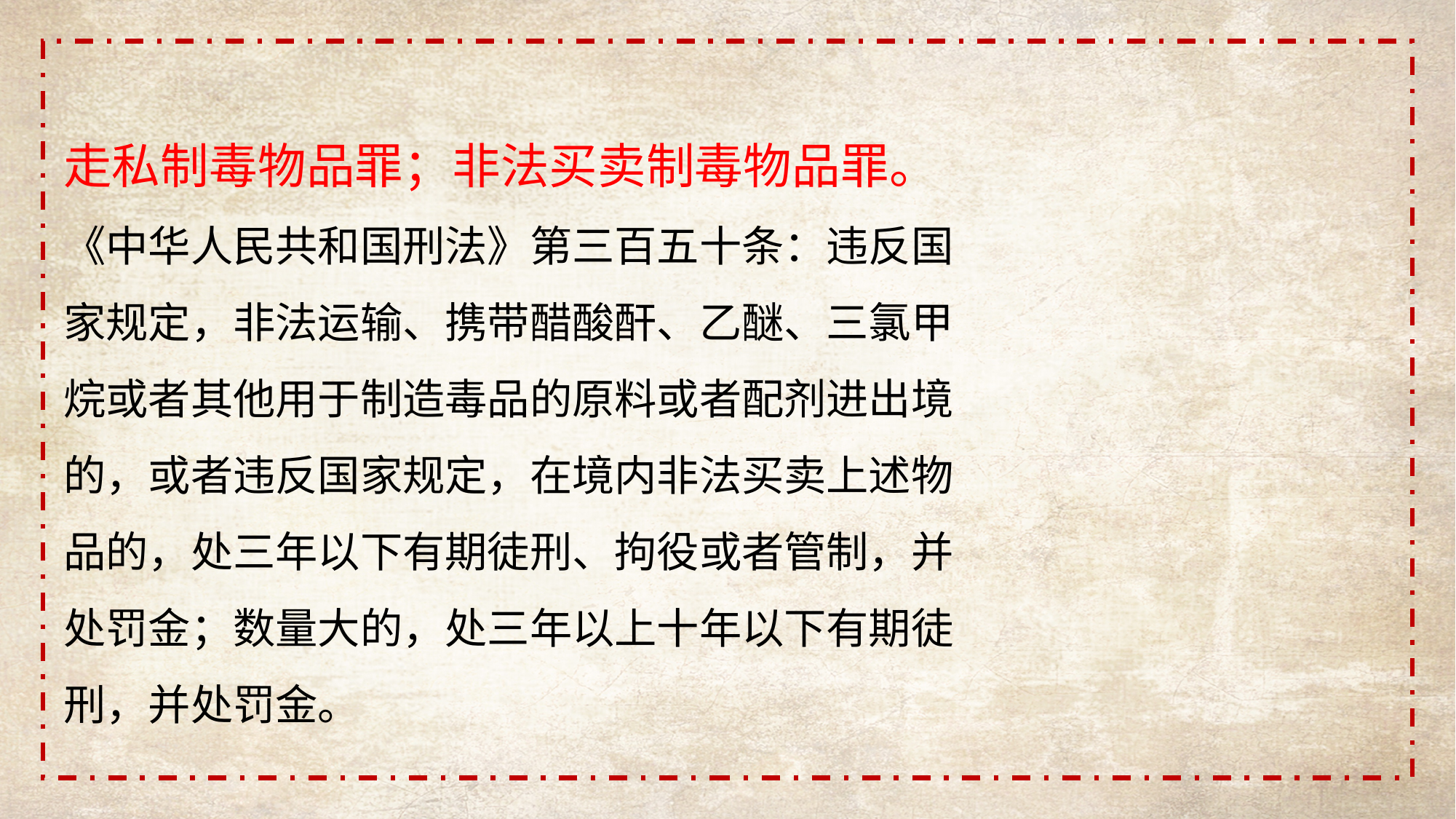

走私制毒物品罪；非法买卖制毒物品罪。《中华人民共和国刑法》第三百五十条：违反国家规定，非法运输、携带醋酸酐、乙醚、三氯甲烷或者其他用于制造毒品的原料或者配剂进出境的，或者违反国家规定，在境内非法买卖上述物品的，处三年以下有期徒刑、拘役或者管制，并处罚金；数量大的，处三年以上十年以下有期徒刑，并处罚金。